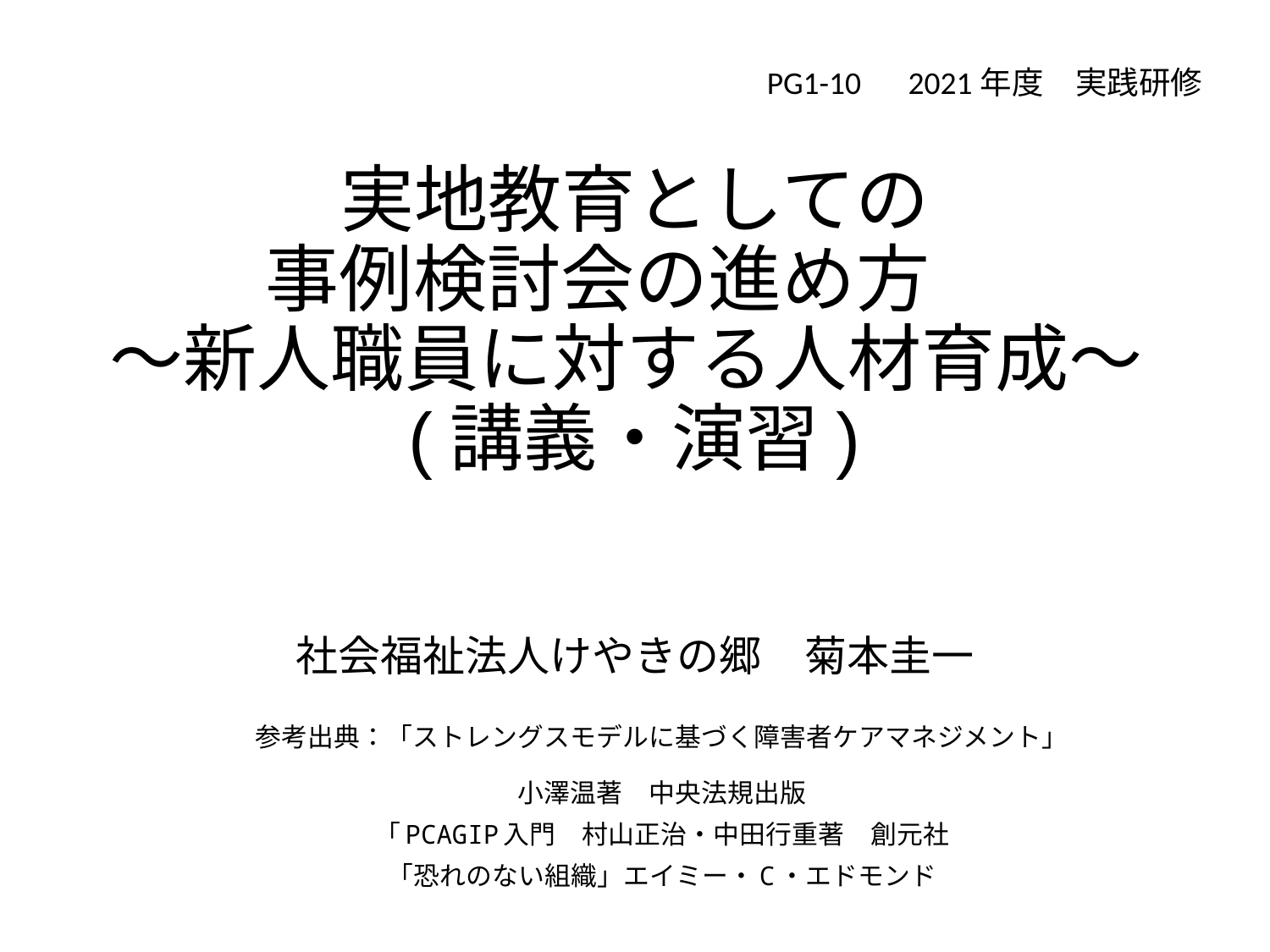

PG1-10　2021年度　実践研修
# 実地教育としての 事例検討会の進め方　 〜新人職員に対する人材育成〜(講義・演習)
社会福祉法人けやきの郷　菊本圭一
参考出典：「ストレングスモデルに基づく障害者ケアマネジメント」
小澤温著　中央法規出版
「PCAGIP入門　村山正治・中田行重著　創元社
「恐れのない組織」エイミー・C・エドモンド